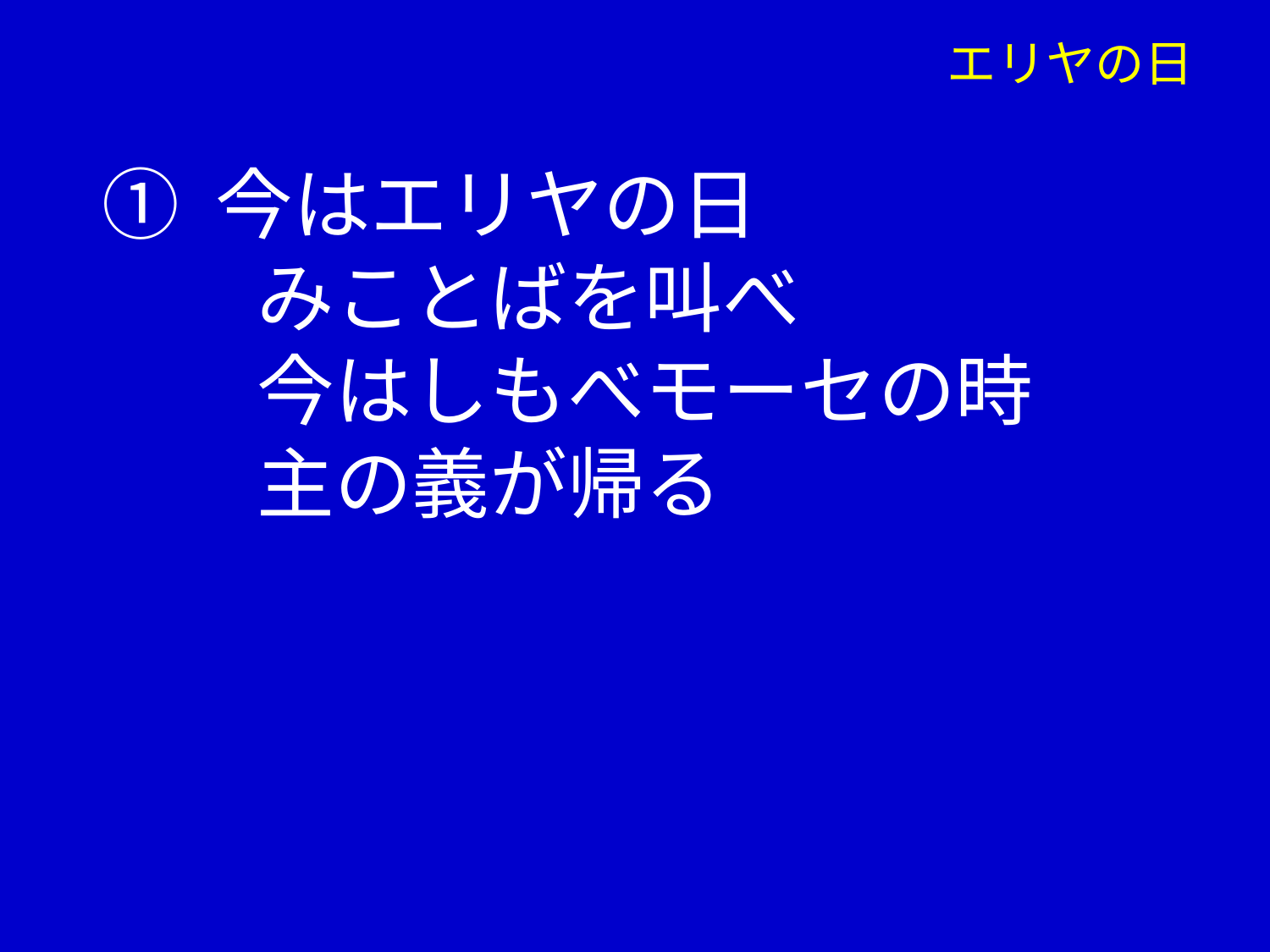

エリヤの日
#

① 今はエリヤの日
　　みことばを叫べ
　　今はしもべモーセの時
　　主の義が帰る